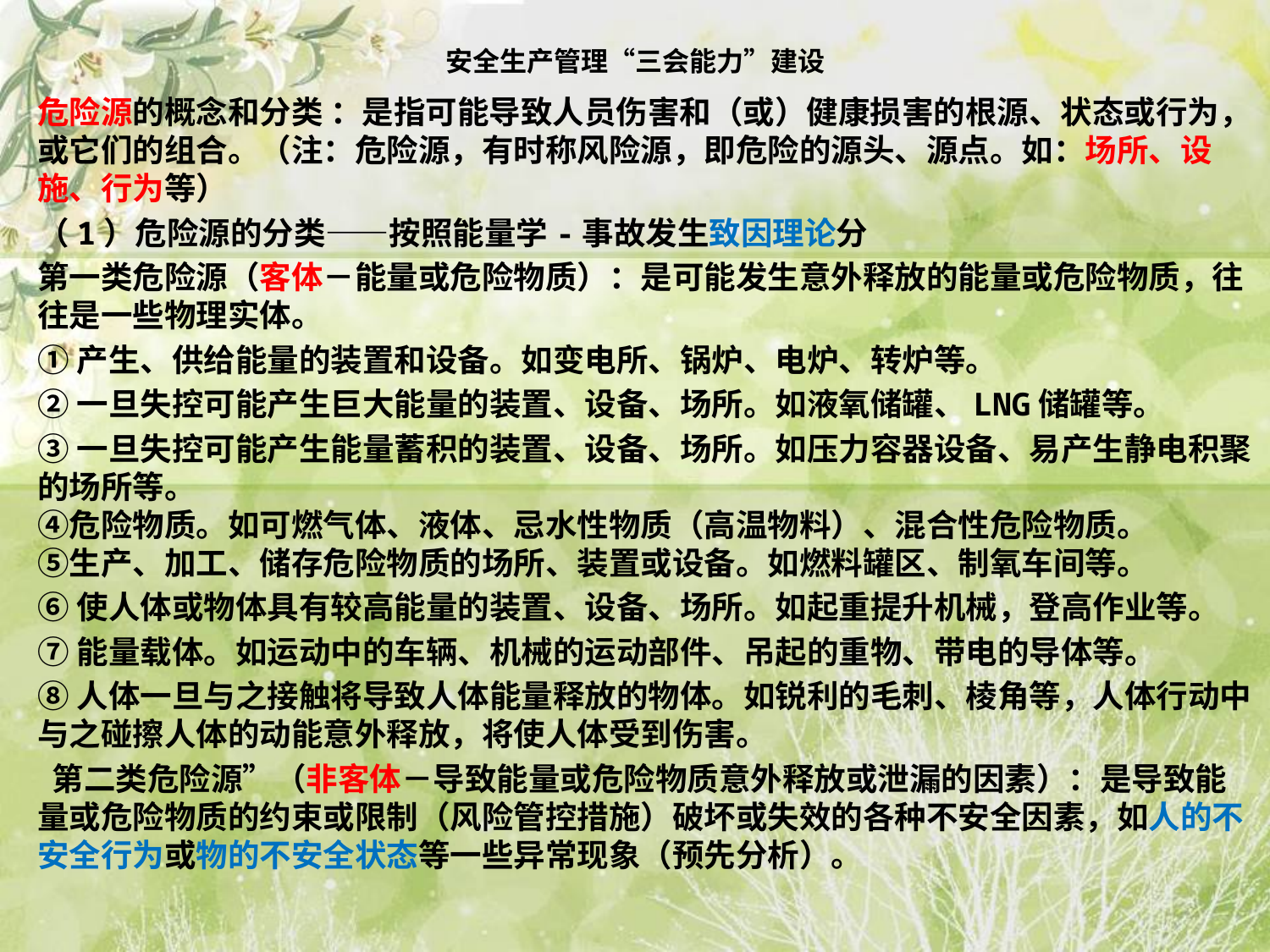

# 安全生产管理“三会能力”建设
危险源的概念和分类 ：是指可能导致人员伤害和（或）健康损害的根源、状态或行为，或它们的组合。（注：危险源，有时称风险源，即危险的源头、源点。如：场所、设施、行为等）
（1）危险源的分类——按照能量学-事故发生致因理论分
第一类危险源（客体－能量或危险物质）：是可能发生意外释放的能量或危险物质，往往是一些物理实体。
①产生、供给能量的装置和设备。如变电所、锅炉、电炉、转炉等。
②一旦失控可能产生巨大能量的装置、设备、场所。如液氧储罐、LNG储罐等。
③一旦失控可能产生能量蓄积的装置、设备、场所。如压力容器设备、易产生静电积聚的场所等。
④危险物质。如可燃气体、液体、忌水性物质（高温物料）、混合性危险物质。
⑤生产、加工、储存危险物质的场所、装置或设备。如燃料罐区、制氧车间等。
⑥使人体或物体具有较高能量的装置、设备、场所。如起重提升机械，登高作业等。
⑦能量载体。如运动中的车辆、机械的运动部件、吊起的重物、带电的导体等。
⑧人体一旦与之接触将导致人体能量释放的物体。如锐利的毛刺、棱角等，人体行动中与之碰擦人体的动能意外释放，将使人体受到伤害。
 第二类危险源”（非客体－导致能量或危险物质意外释放或泄漏的因素）：是导致能量或危险物质的约束或限制（风险管控措施）破坏或失效的各种不安全因素，如人的不安全行为或物的不安全状态等一些异常现象（预先分析）。